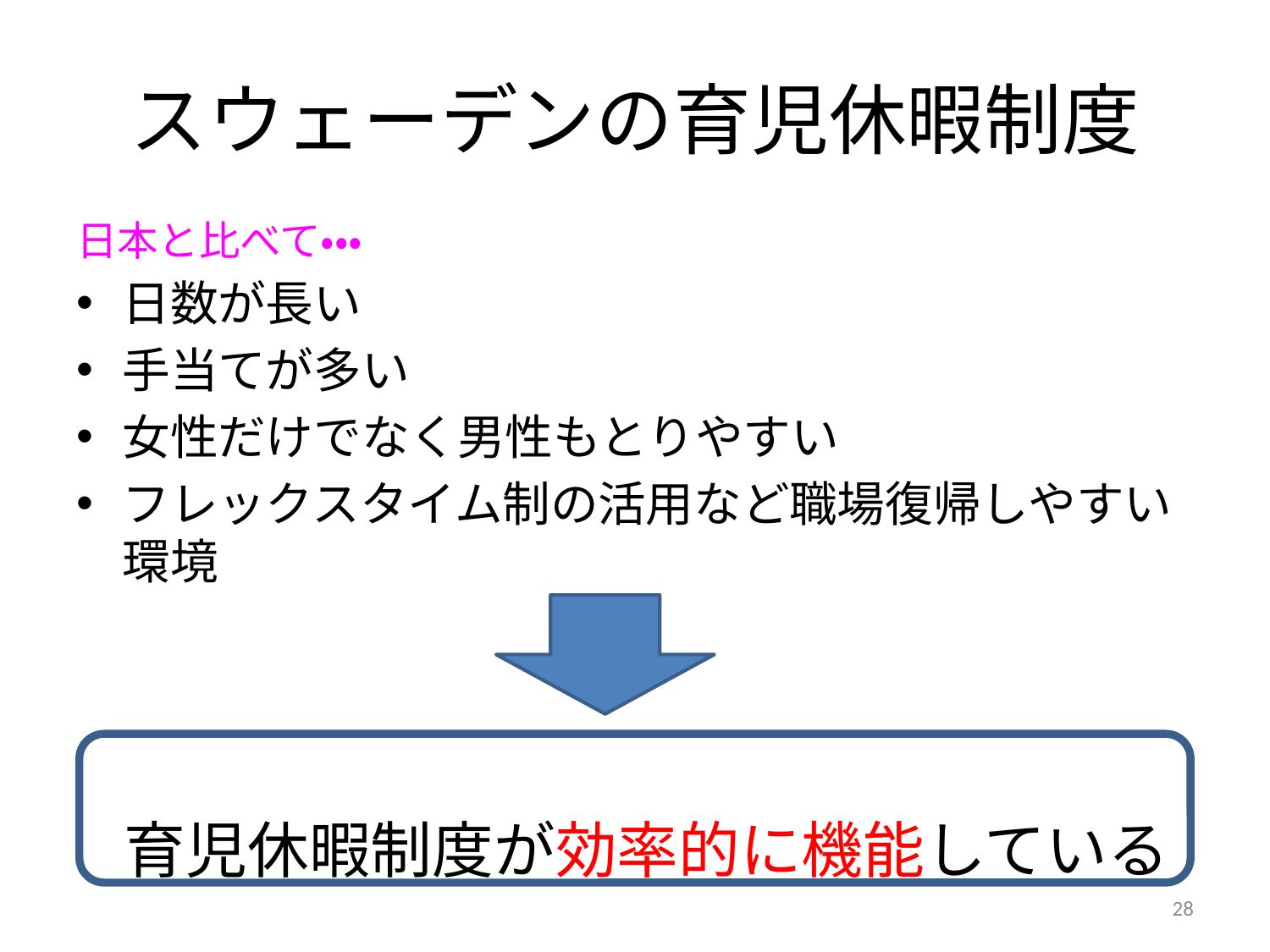

# スウェーデンの育児休暇制度
日本と比べて・・・
日数が長い
手当てが多い
女性だけでなく男性もとりやすい
フレックスタイム制の活用など職場復帰しやすい環境

育児休暇制度が効率的に機能している

28